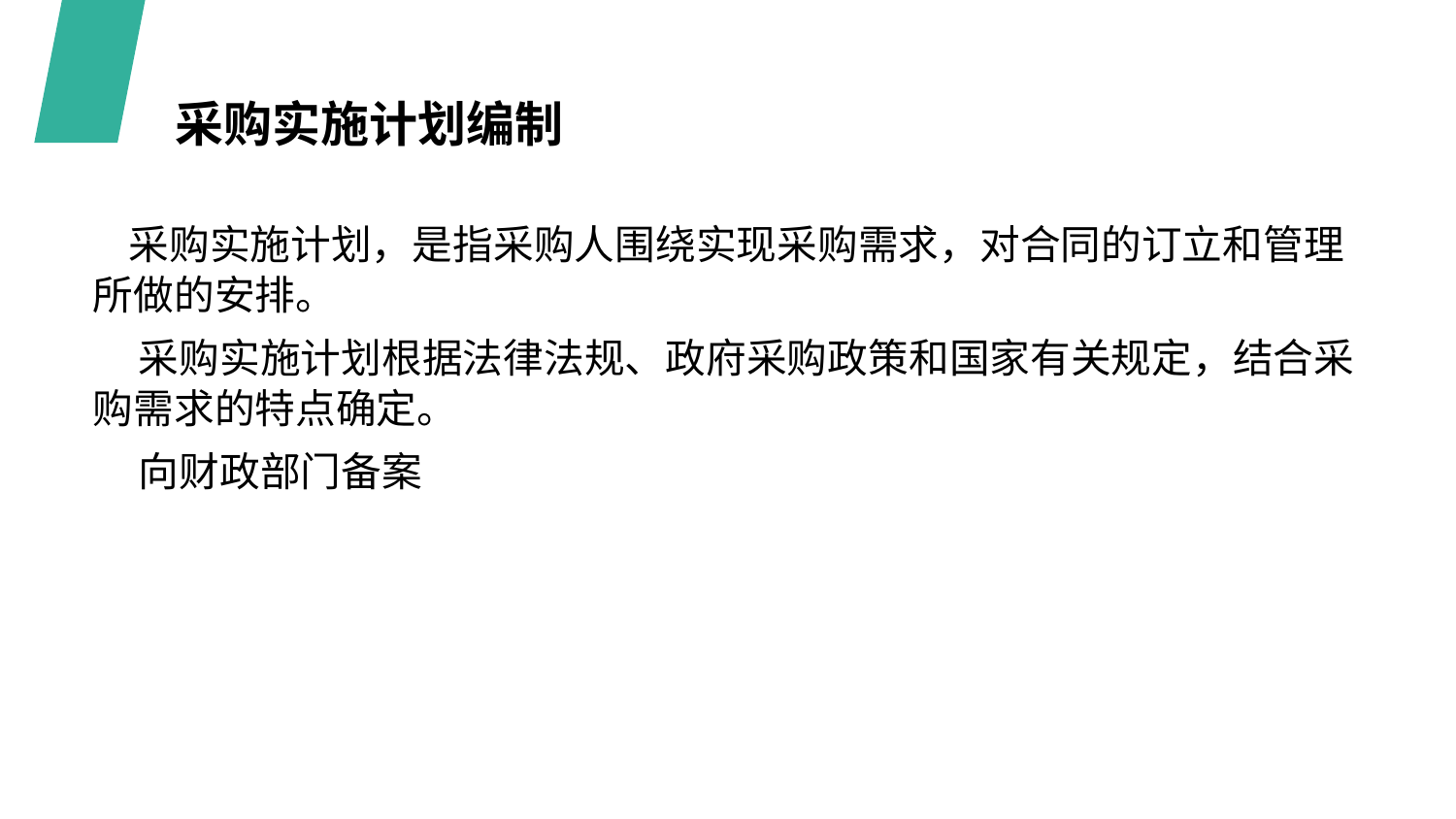

采购实施计划编制
   采购实施计划，是指采购人围绕实现采购需求，对合同的订立和管理所做的安排。
    采购实施计划根据法律法规、政府采购政策和国家有关规定，结合采购需求的特点确定。
    向财政部门备案